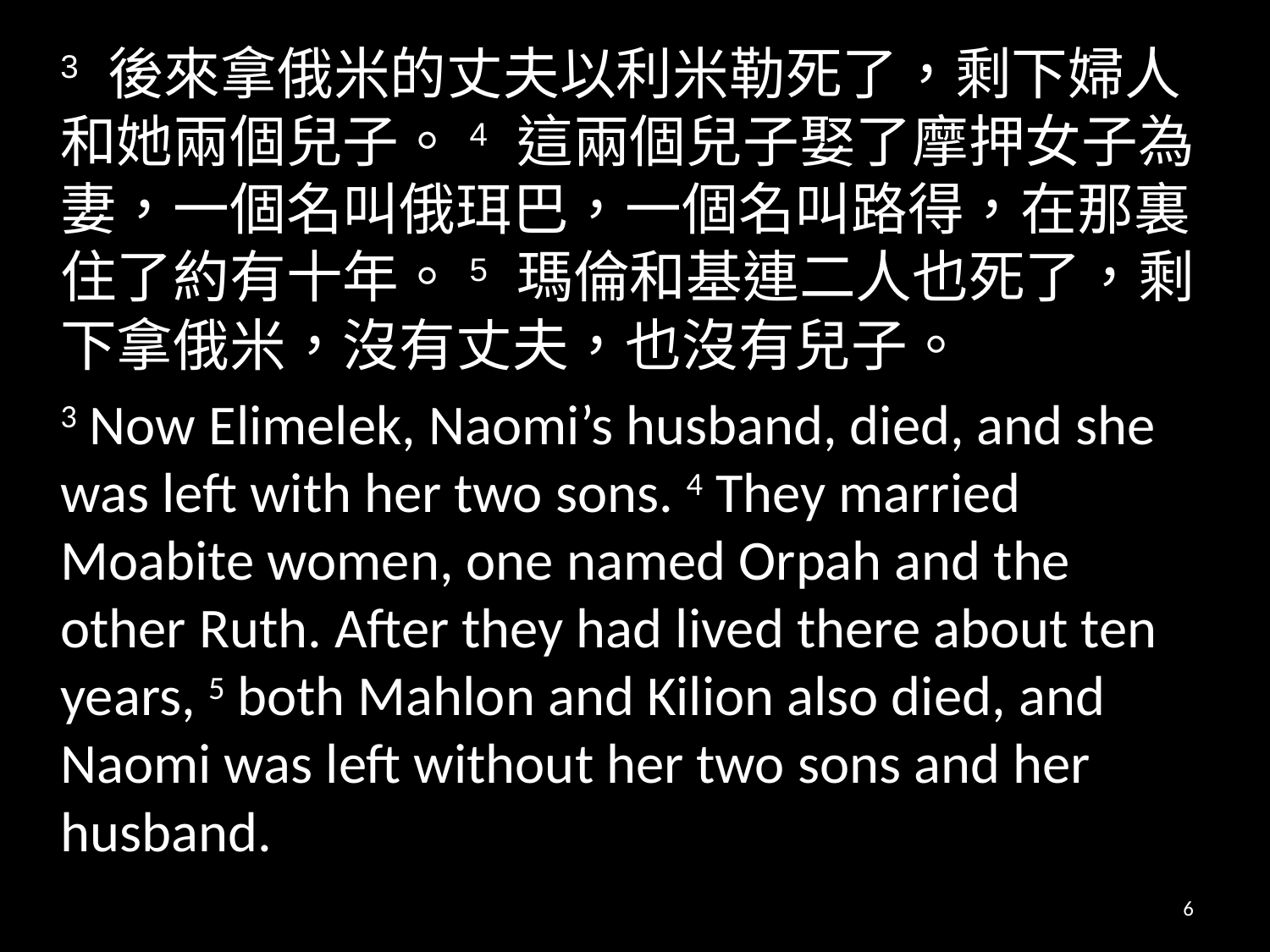

3 後來拿俄米的丈夫以利米勒死了，剩下婦人和她兩個兒子。4 這兩個兒子娶了摩押女子為妻，一個名叫俄珥巴，一個名叫路得，在那裏住了約有十年。5 瑪倫和基連二人也死了，剩下拿俄米，沒有丈夫，也沒有兒子。
3 Now Elimelek, Naomi’s husband, died, and she was left with her two sons. 4 They married Moabite women, one named Orpah and the other Ruth. After they had lived there about ten years, 5 both Mahlon and Kilion also died, and Naomi was left without her two sons and her husband.

6